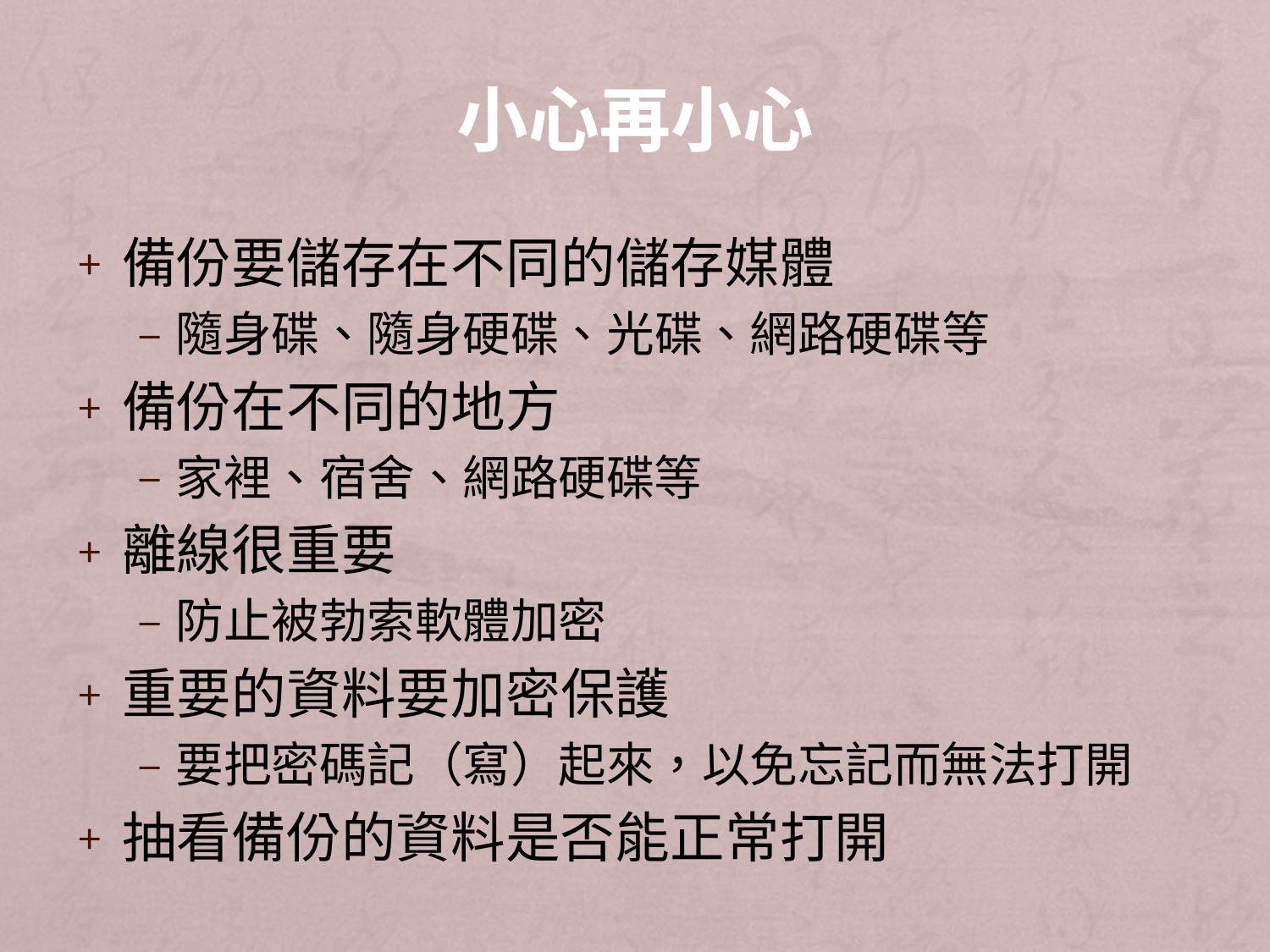

# 小心再小心
備份要儲存在不同的儲存媒體
隨身碟、隨身硬碟、光碟、網路硬碟等
備份在不同的地方
家裡、宿舍、網路硬碟等
離線很重要
防止被勃索軟體加密
重要的資料要加密保護
要把密碼記（寫）起來，以免忘記而無法打開
抽看備份的資料是否能正常打開